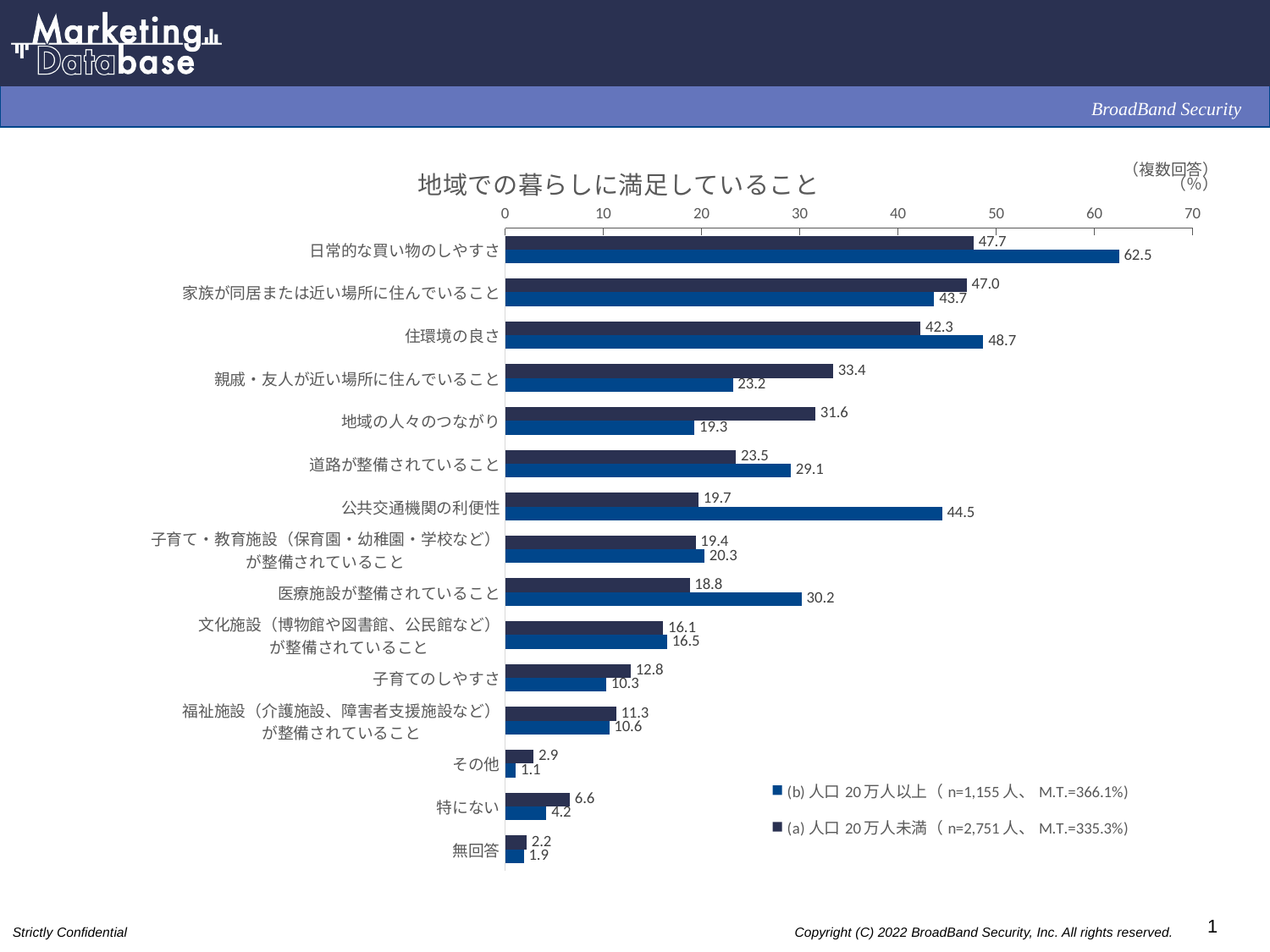

### Chart: 地域での暮らしに満足していること

| Category | (a)人口20万人未満（n=2,751人、M.T.=335.3%) | (b)人口20万人以上（n=1,155人、M.T.=366.1%) |
|---|---|---|
| 日常的な買い物のしやすさ | 47.7 | 62.5 |
| 家族が同居または近い場所に住んでいること | 47.0 | 43.7 |
| 住環境の良さ | 42.3 | 48.7 |
| 親戚・友人が近い場所に住んでいること | 33.4 | 23.2 |
| 地域の人々のつながり | 31.6 | 19.3 |
| 道路が整備されていること | 23.5 | 29.1 |
| 公共交通機関の利便性 | 19.7 | 44.5 |
| 子育て・教育施設（保育園・幼稚園・学校など）
が整備されていること | 19.4 | 20.3 |
| 医療施設が整備されていること | 18.8 | 30.2 |
| 文化施設（博物館や図書館、公民館など）
が整備されていること | 16.1 | 16.5 |
| 子育てのしやすさ | 12.8 | 10.3 |
| 福祉施設（介護施設、障害者支援施設など）
が整備されていること | 11.3 | 10.6 |
| その他 | 2.9 | 1.1 |
| 特にない | 6.6 | 4.2 |
| 無回答 | 2.2 | 1.9 |